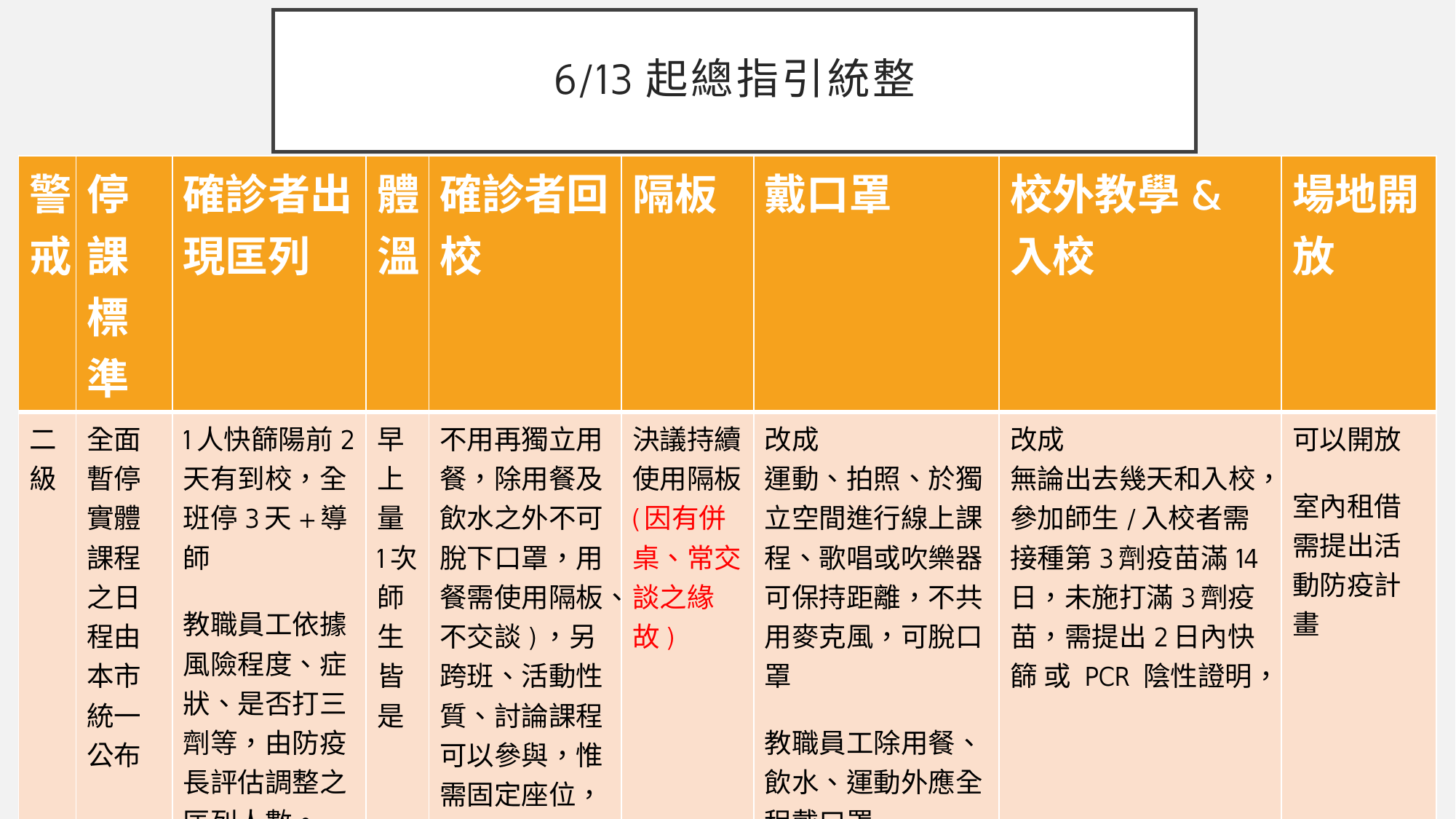

# 6/13起總指引統整
| 警戒 | 停課標準 | 確診者出現匡列 | 體溫 | 確診者回校 | 隔板 | 戴口罩 | 校外教學&入校 | 場地開放 |
| --- | --- | --- | --- | --- | --- | --- | --- | --- |
| 二級 | 全面暫停實體課程之日程由本市統一公布 | 1人快篩陽前2天有到校，全班停3天+導師 教職員工依據風險程度、症狀、是否打三劑等，由防疫長評估調整之匡列人數。 | 早上量1次 師生皆是 | 不用再獨立用餐，除用餐及飲水之外不可脫下口罩，用餐需使用隔板、不交談)，另跨班、活動性質、討論課程可以參與，惟需固定座位，並維持良好社交距離。 | 決議持續使用隔板(因有併桌、常交談之緣故) | 改成 運動、拍照、於獨立空間進行線上課程、歌唱或吹樂器可保持距離，不共用麥克風，可脫口罩 教職員工除用餐、飲水、運動外應全程戴口罩 | 改成 無論出去幾天和入校，參加師生/入校者需接種第3劑疫苗滿14日，未施打滿3劑疫苗，需提出2日內快篩 或 PCR 陰性證明， | 可以開放 室內租借需提出活動防疫計畫 |